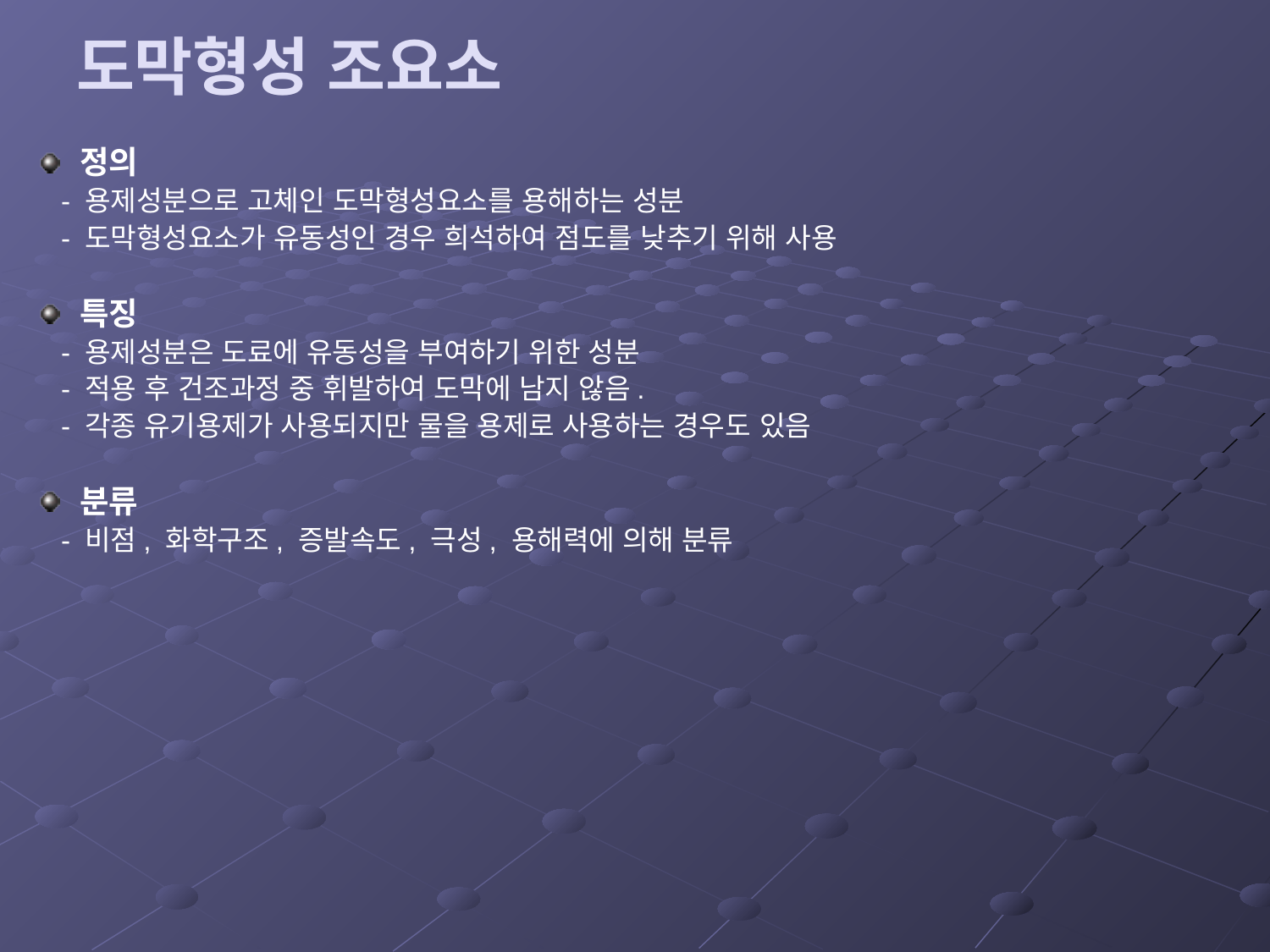

# 도막형성 조요소
정의
   - 용제성분으로 고체인 도막형성요소를 용해하는 성분
   - 도막형성요소가 유동성인 경우 희석하여 점도를 낮추기 위해 사용

특징
   - 용제성분은 도료에 유동성을 부여하기 위한 성분
   - 적용 후 건조과정 중 휘발하여 도막에 남지 않음.
   - 각종 유기용제가 사용되지만 물을 용제로 사용하는 경우도 있음

분류
   - 비점, 화학구조, 증발속도, 극성, 용해력에 의해 분류